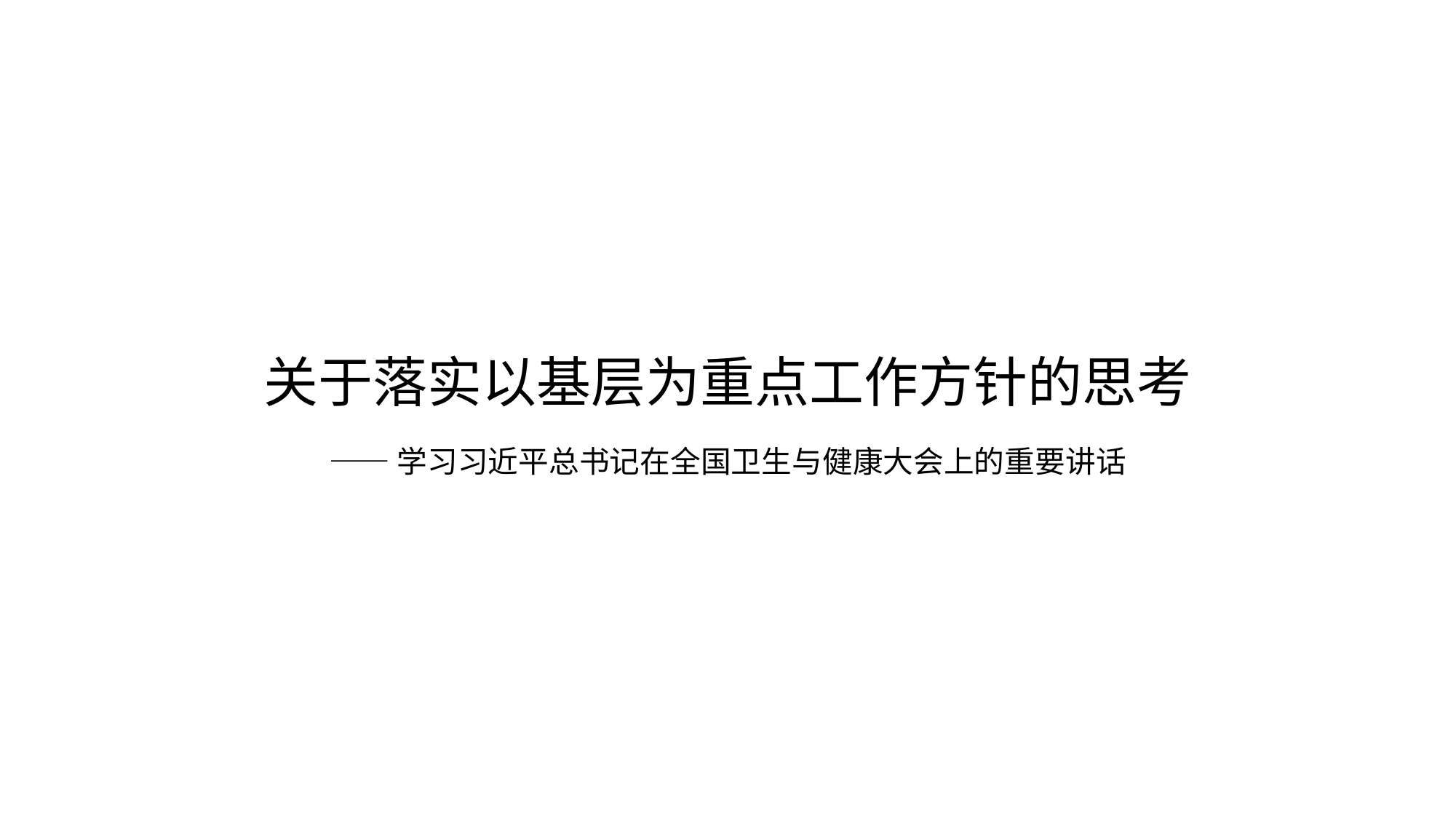

# 关于落实以基层为重点工作方针的思考
——学习习近平总书记在全国卫生与健康大会上的重要讲话